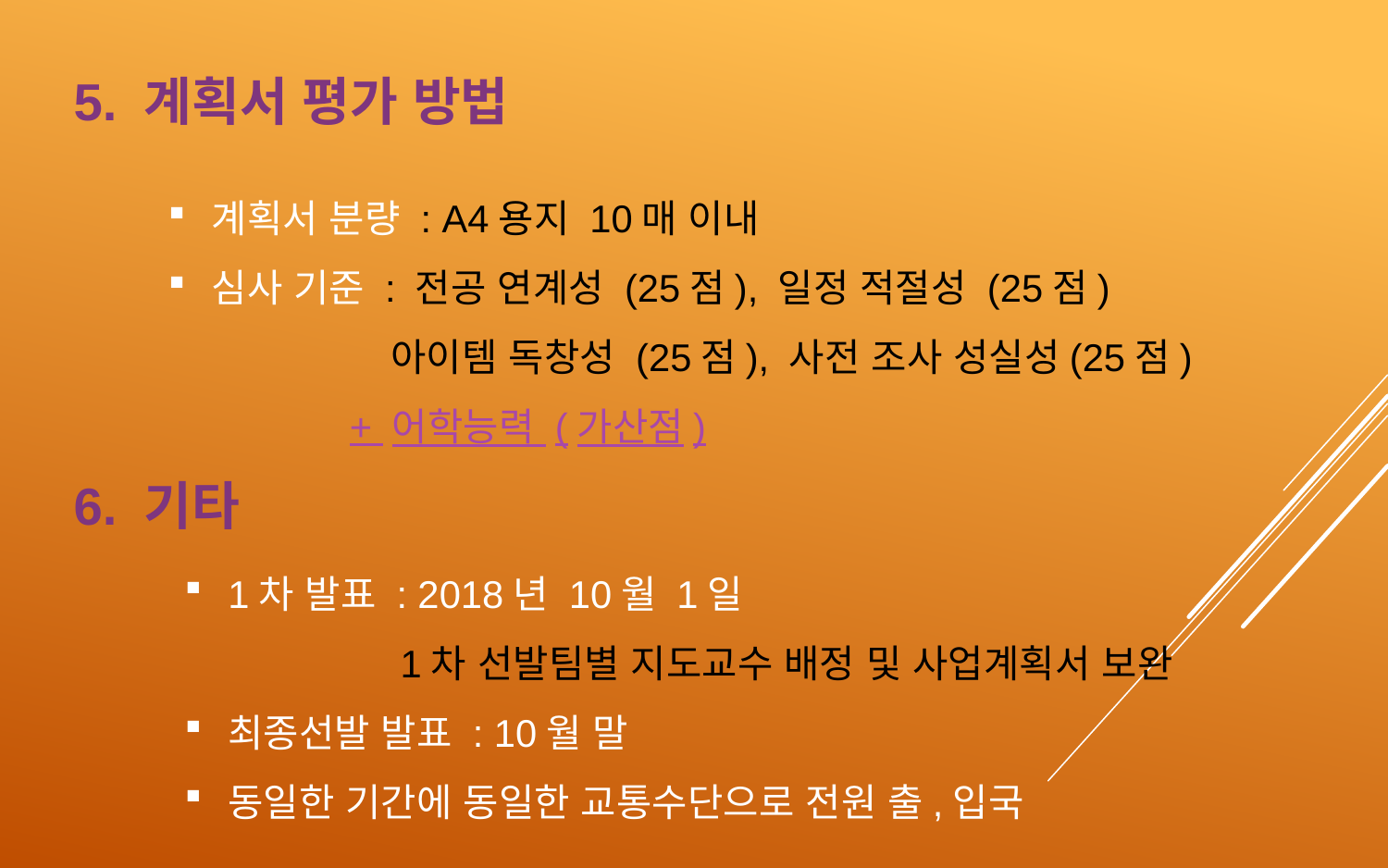

5. 계획서 평가 방법
계획서 분량 : A4용지 10매 이내
심사 기준 : 전공 연계성 (25점), 일정 적절성 (25점)
                아이템 독창성 (25점), 사전 조사 성실성(25점)
             + 어학능력 (가산점)
6. 기타
1차 발표 : 2018년 10월 1일
               1차 선발팀별 지도교수 배정 및 사업계획서 보완
최종선발 발표 : 10월 말
동일한 기간에 동일한 교통수단으로 전원 출,입국